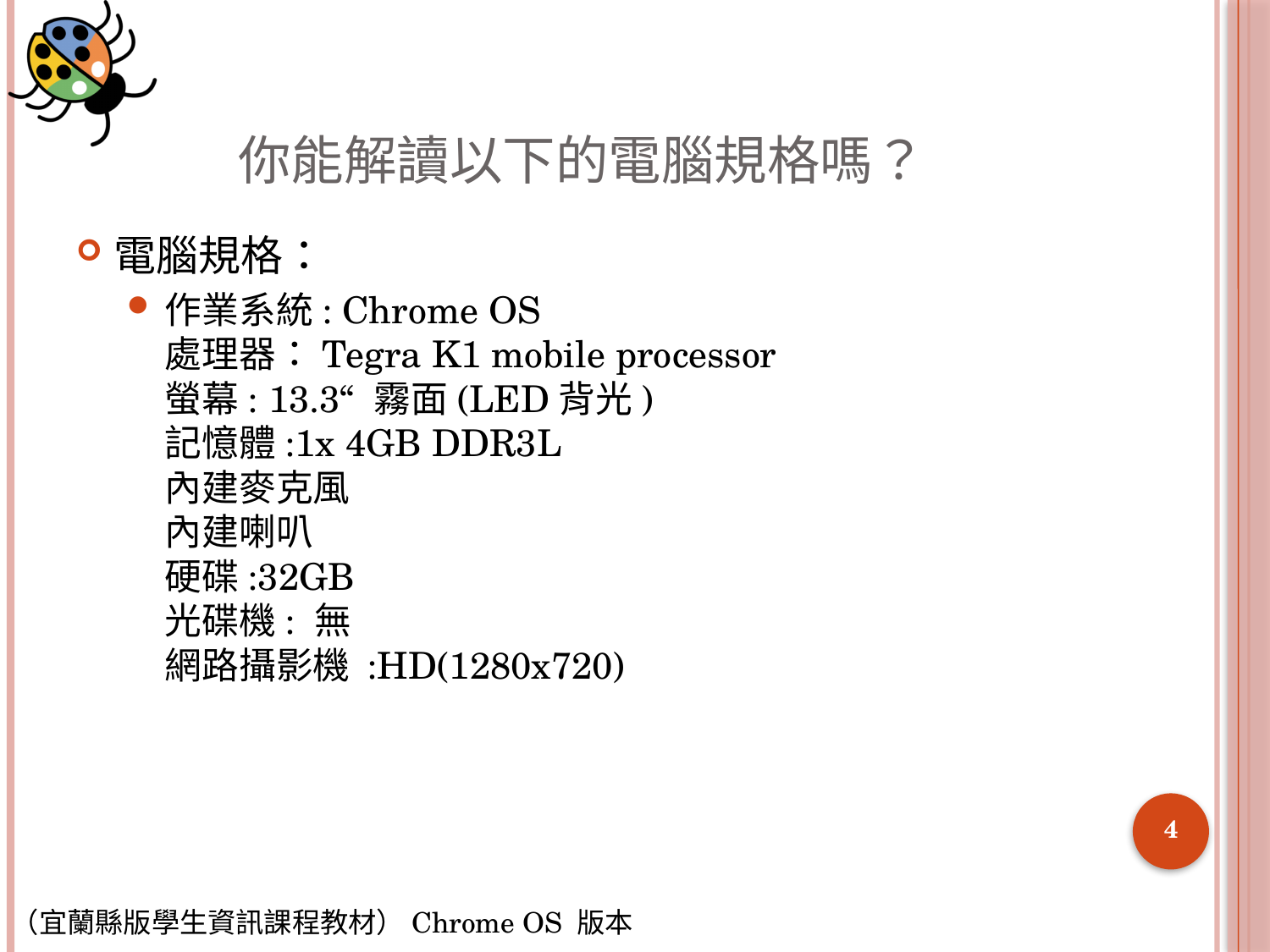

# 你能解讀以下的電腦規格嗎？
電腦規格：
作業系統: Chrome OS
處理器：Tegra K1 mobile processor
螢幕: 13.3“ 霧面(LED背光)
記憶體:1x 4GB DDR3L
內建麥克風
內建喇叭
硬碟:32GB
光碟機: 無
網路攝影機 :HD(1280x720)
4